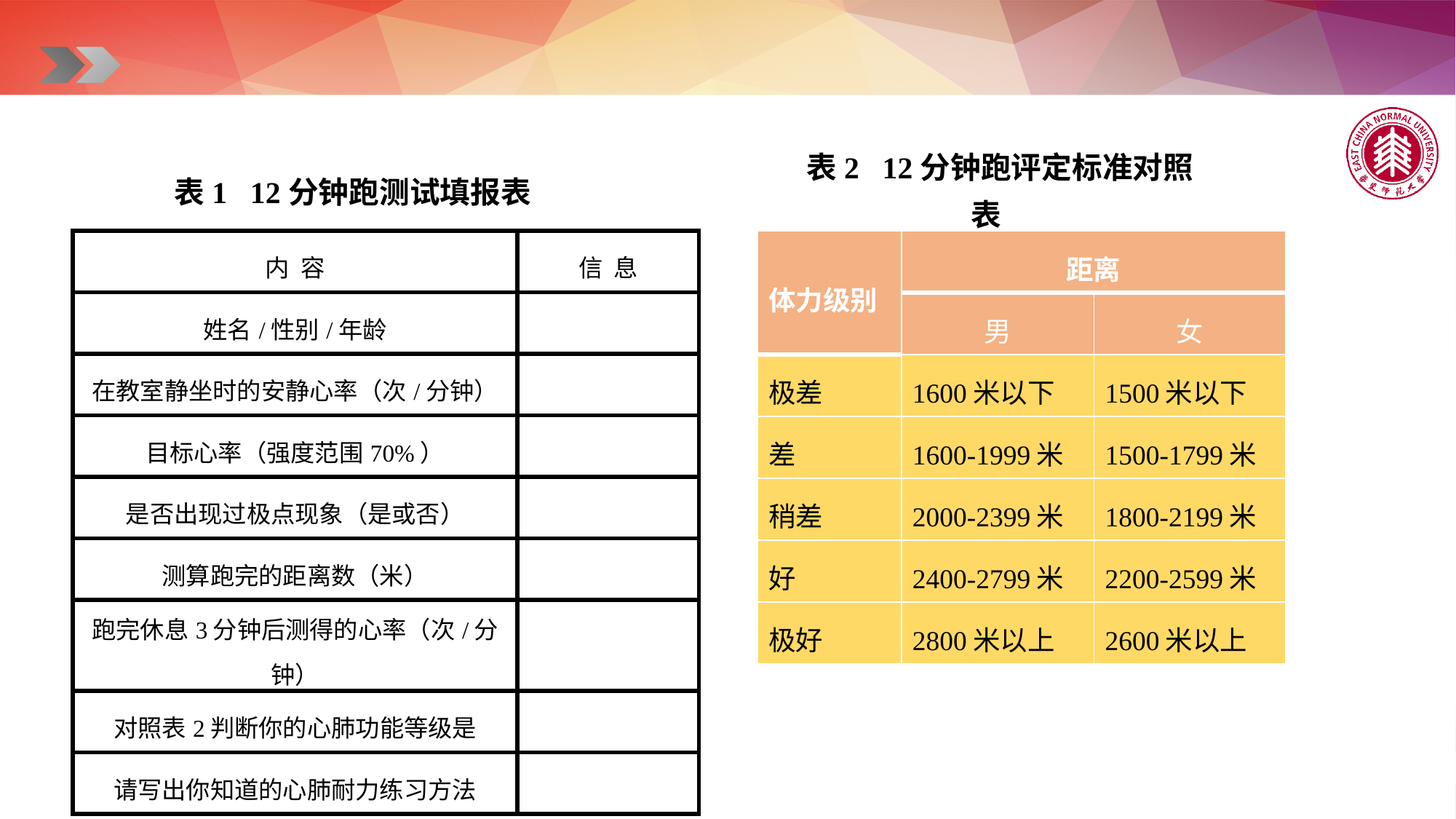

表2   12分钟跑评定标准对照表
表1   12分钟跑测试填报表
| 体力级别 | 距离 |  |
| --- | --- | --- |
|  | 男 | 女 |
| 极差 | 1600米以下 | 1500米以下 |
| 差 | 1600-1999米 | 1500-1799米 |
| 稍差 | 2000-2399米 | 1800-2199米 |
| 好 | 2400-2799米 | 2200-2599米 |
| 极好 | 2800米以上 | 2600米以上 |
| 内 容 | 信 息 |
| --- | --- |
| 姓名/性别/年龄 |  |
| 在教室静坐时的安静心率（次/分钟） |  |
| 目标心率（强度范围70%） |  |
| 是否出现过极点现象（是或否） |  |
| 测算跑完的距离数（米） |  |
| 跑完休息3分钟后测得的心率（次/分钟） |  |
| 对照表2判断你的心肺功能等级是 |  |
| 请写出你知道的心肺耐力练习方法 |  |